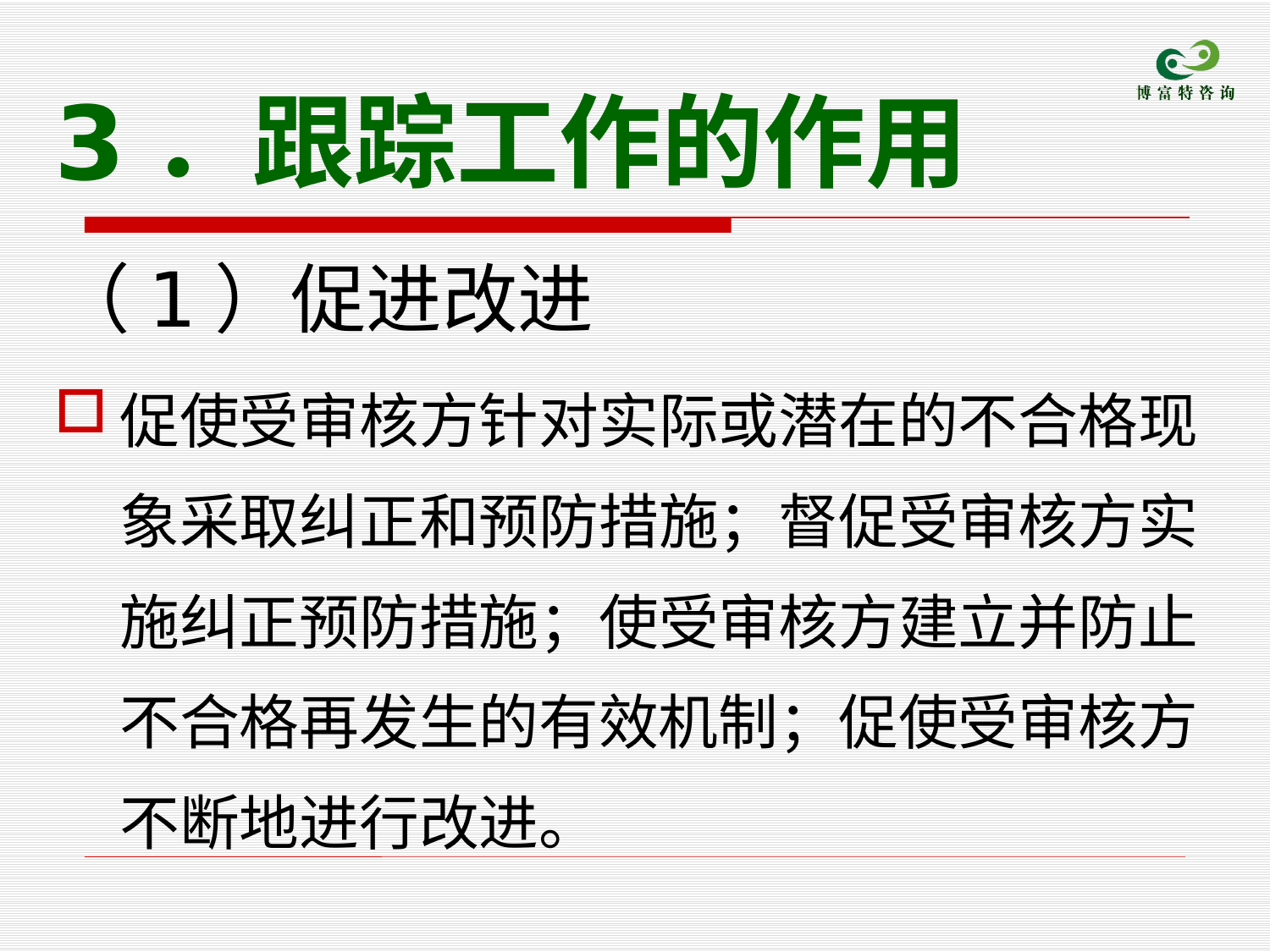

3．跟踪工作的作用
（1）促进改进
促使受审核方针对实际或潜在的不合格现象采取纠正和预防措施；督促受审核方实施纠正预防措施；使受审核方建立并防止不合格再发生的有效机制；促使受审核方不断地进行改进。
786